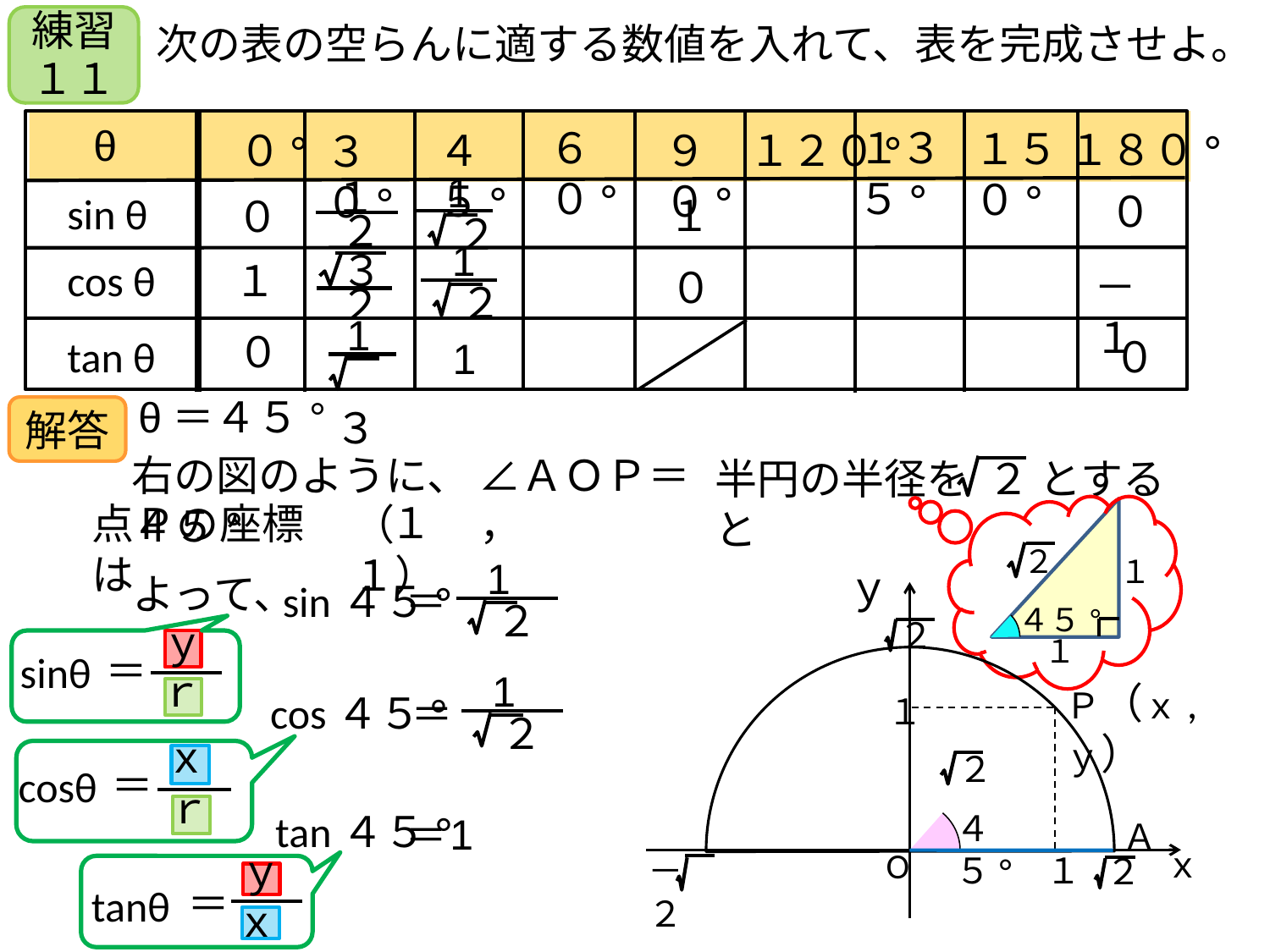

練習１１
次の表の空らんに適する数値を入れて、表を完成させよ。

θ
１３５°
６０°
１５０°
１８０°
０°
９０°
１２０°
４５°
３０°
sin θ
cos θ
tan θ
０
１
０
１
－１
０
０
０
1
 ２

１
２
1
 ２

３
２

1
 ３

1
θ＝４５°
解答
右の図のように、 ∠ＡＯＰ＝４５°
半円の半径を  ２ とすると

点Ｐの座標は
（　　，１）
１

２

１
４５°

１
1
＝
 ２

ｙ
２

Ａ
ｘ
O
－２
２
 sin４５°
よって、
ｙ

＝
sinθ
ｒ

1
＝
 ２

Ｐ（ｘ,ｙ）
 cos４５°
１
ｘ

＝
cosθ
ｒ

２

  tan４５°
４５°

1
＝
１
ｙ

＝
tanθ
ｘ